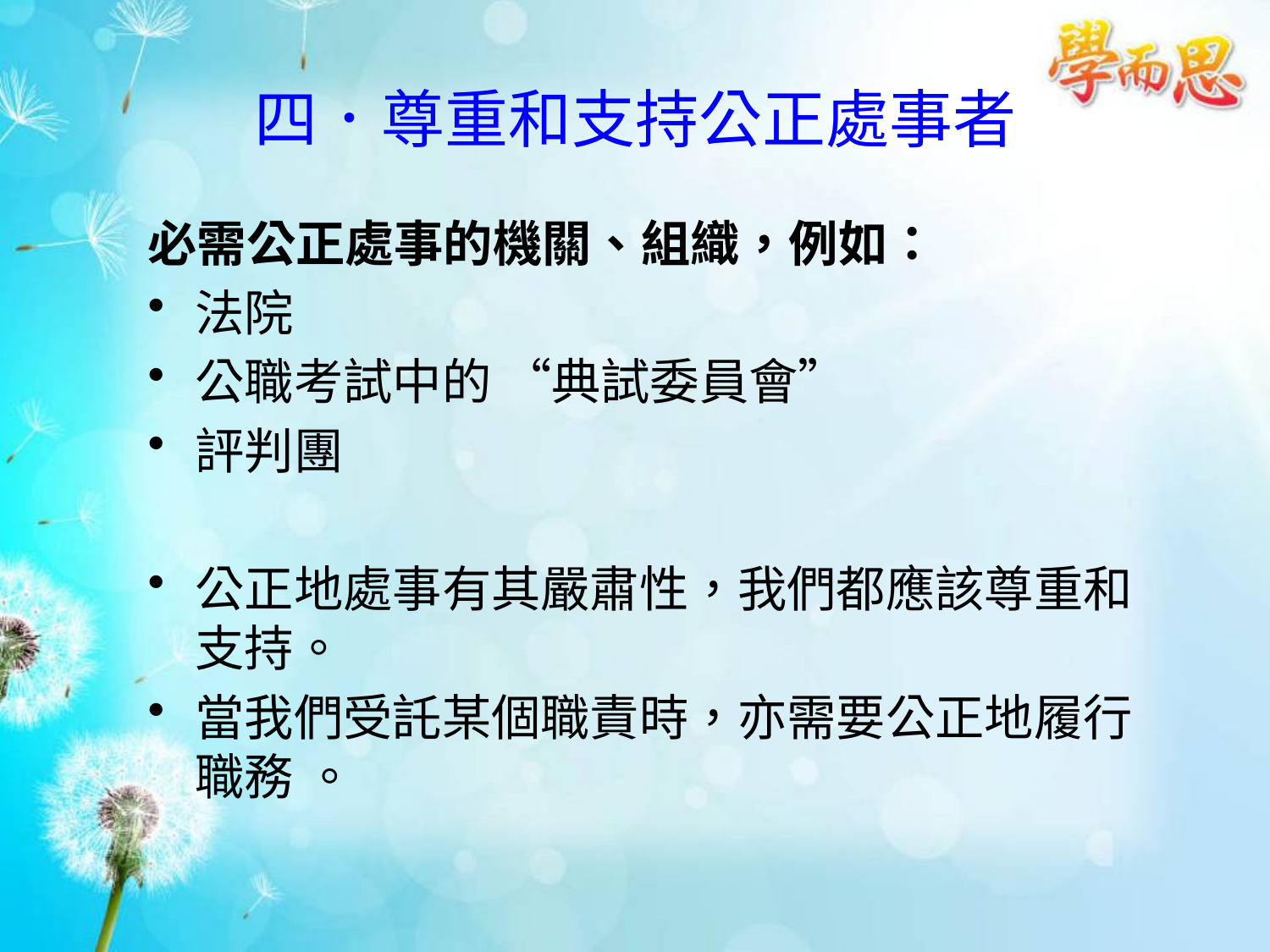

# 四．尊重和支持公正處事者
必需公正處事的機關、組織，例如：
法院
公職考試中的 “典試委員會”
評判團

公正地處事有其嚴肅性，我們都應該尊重和支持。
當我們受託某個職責時，亦需要公正地履行職務 。